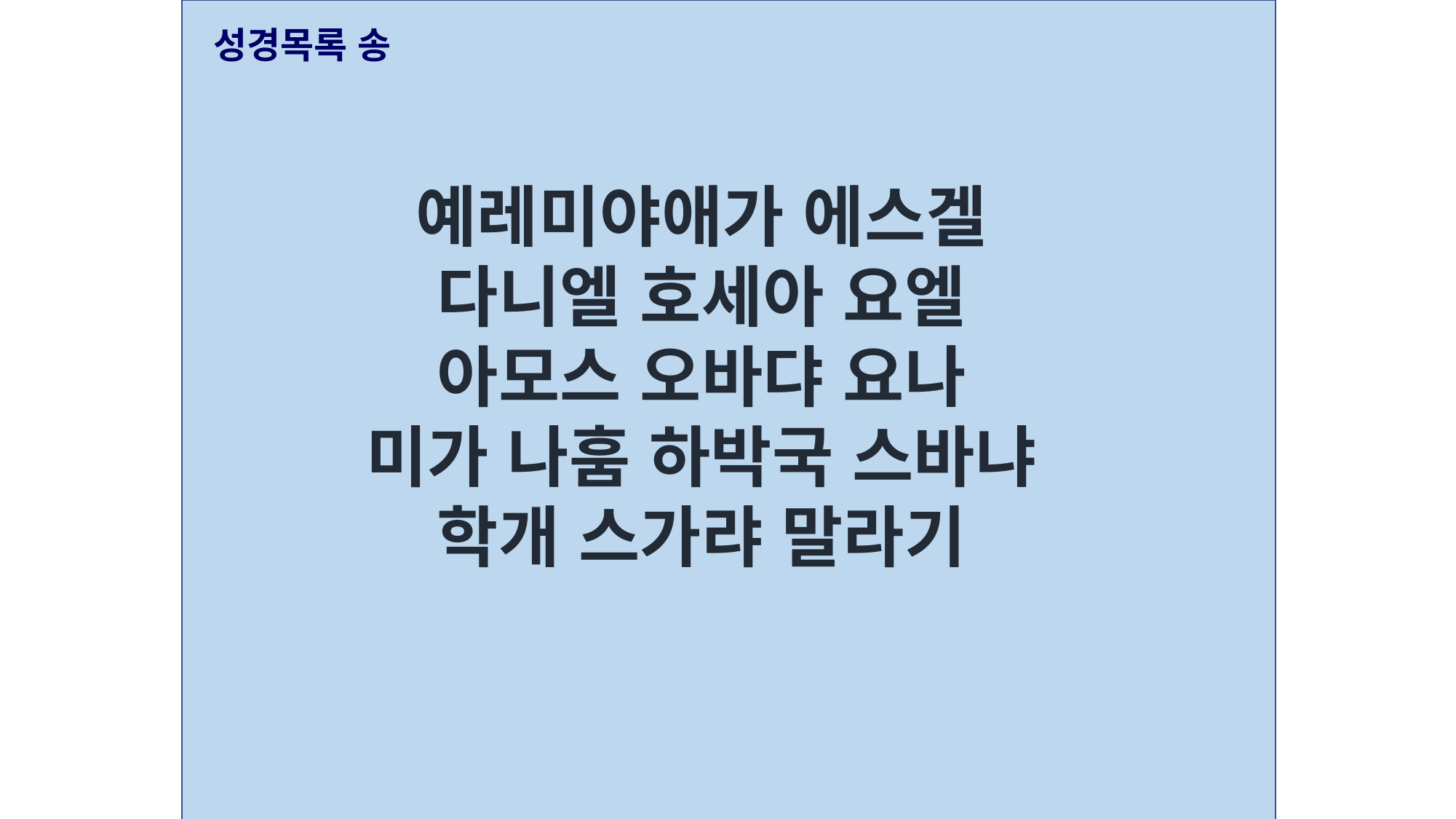

성경목록 송
예레미야애가 에스겔
다니엘 호세아 요엘
아모스 오바댜 요나
미가 나훔 하박국 스바냐
학개 스가랴 말라기